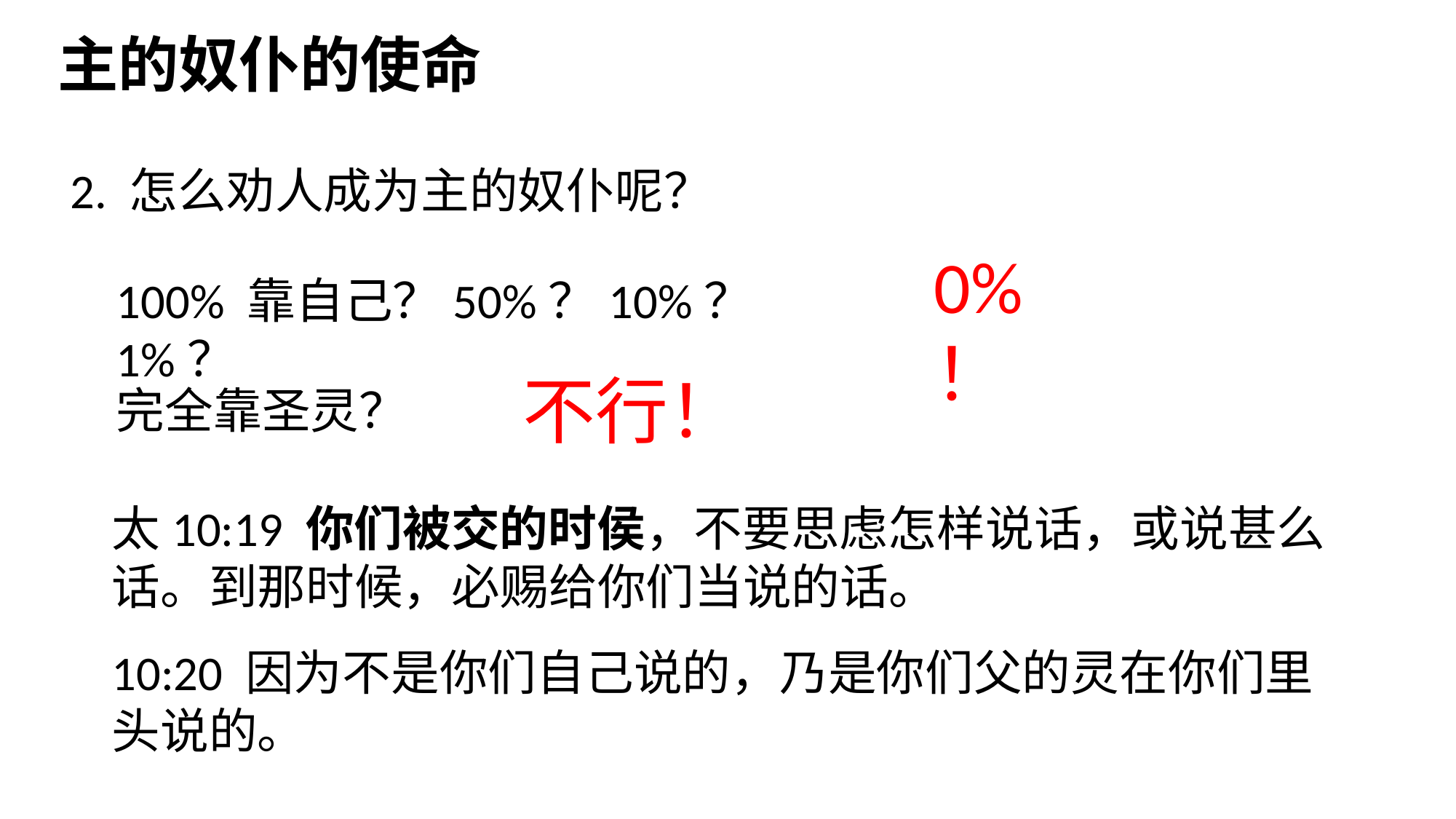

主的奴仆的使命
2. 怎么劝人成为主的奴仆呢？
0%！
100% 靠自己？50%？10%？1%？
不行！
完全靠圣灵？
太10:19 你们被交的时侯，不要思虑怎样说话，或说甚么话。到那时候，必赐给你们当说的话。
10:20 因为不是你们自己说的，乃是你们父的灵在你们里头说的。